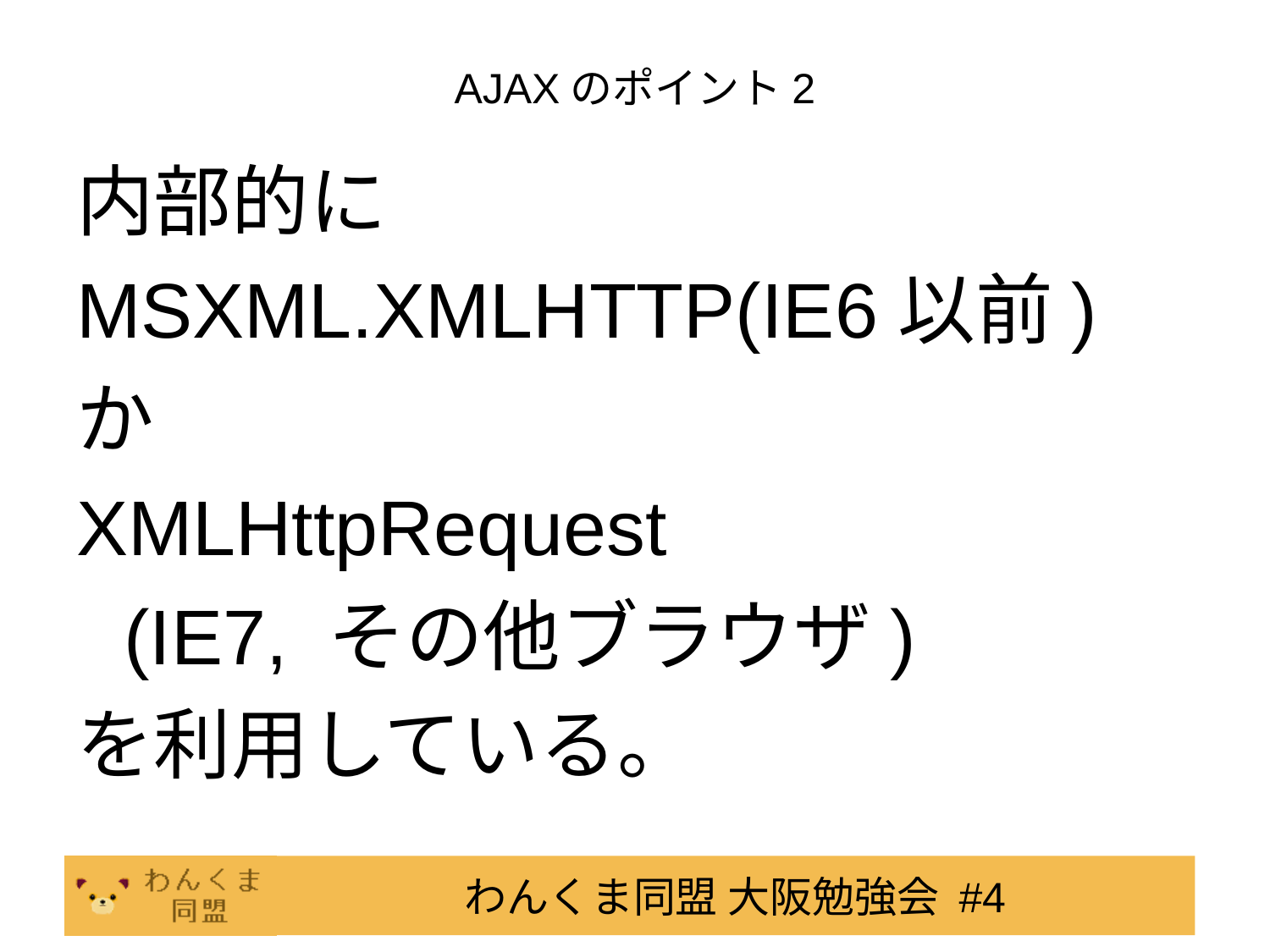

# AJAXのポイント2
内部的に
MSXML.XMLHTTP(IE6以前)
か
XMLHttpRequest
	(IE7, その他ブラウザ)
を利用している。